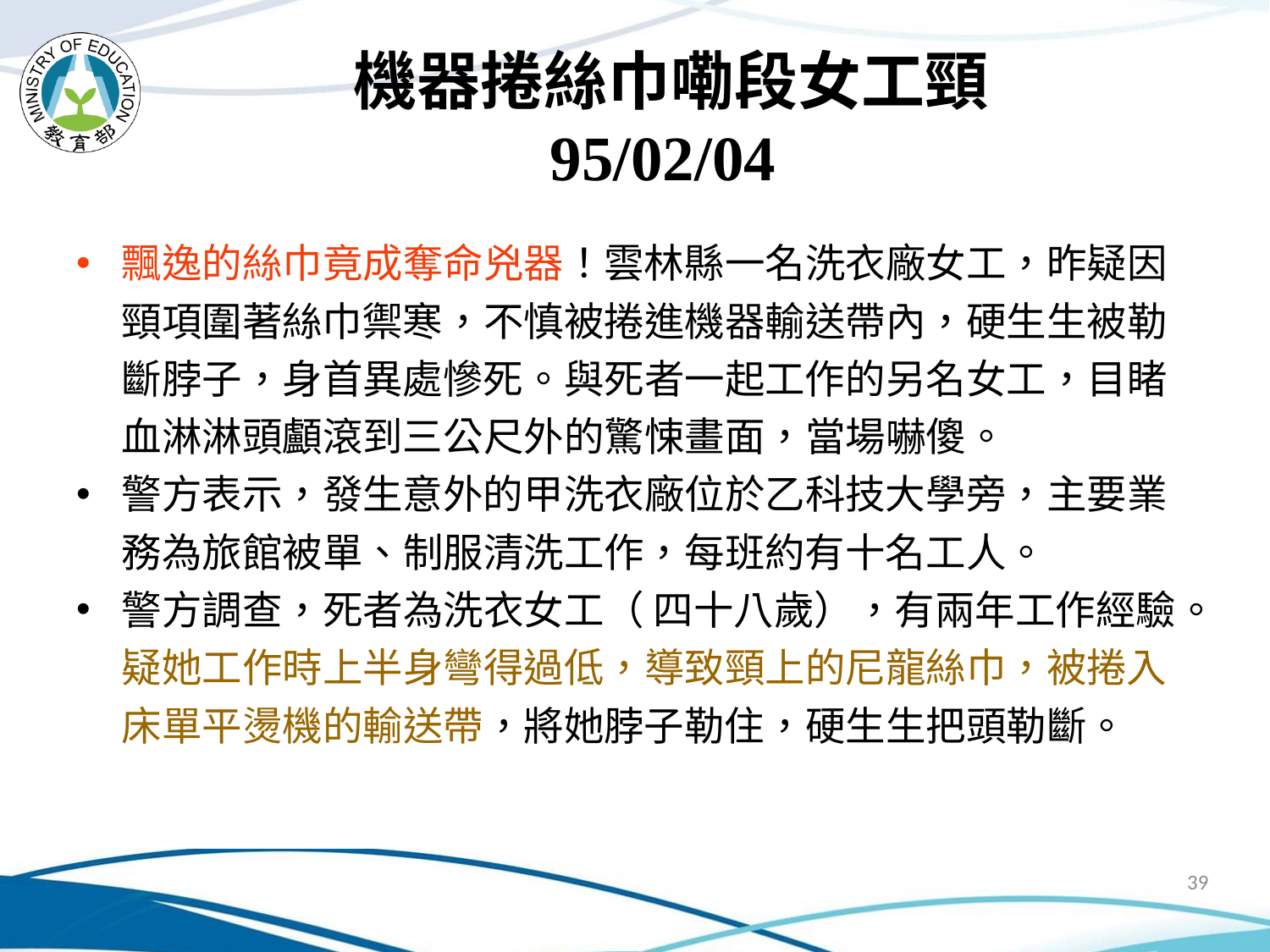

# 機器捲絲巾嘞段女工頸 95/02/04
飄逸的絲巾竟成奪命兇器！雲林縣一名洗衣廠女工，昨疑因頸項圍著絲巾禦寒，不慎被捲進機器輸送帶內，硬生生被勒斷脖子，身首異處慘死。與死者一起工作的另名女工，目睹血淋淋頭顱滾到三公尺外的驚悚畫面，當場嚇傻。
警方表示，發生意外的甲洗衣廠位於乙科技大學旁，主要業務為旅館被單、制服清洗工作，每班約有十名工人。
警方調查，死者為洗衣女工（ 四十八歲），有兩年工作經驗。疑她工作時上半身彎得過低，導致頸上的尼龍絲巾，被捲入床單平燙機的輸送帶，將她脖子勒住，硬生生把頭勒斷。
39